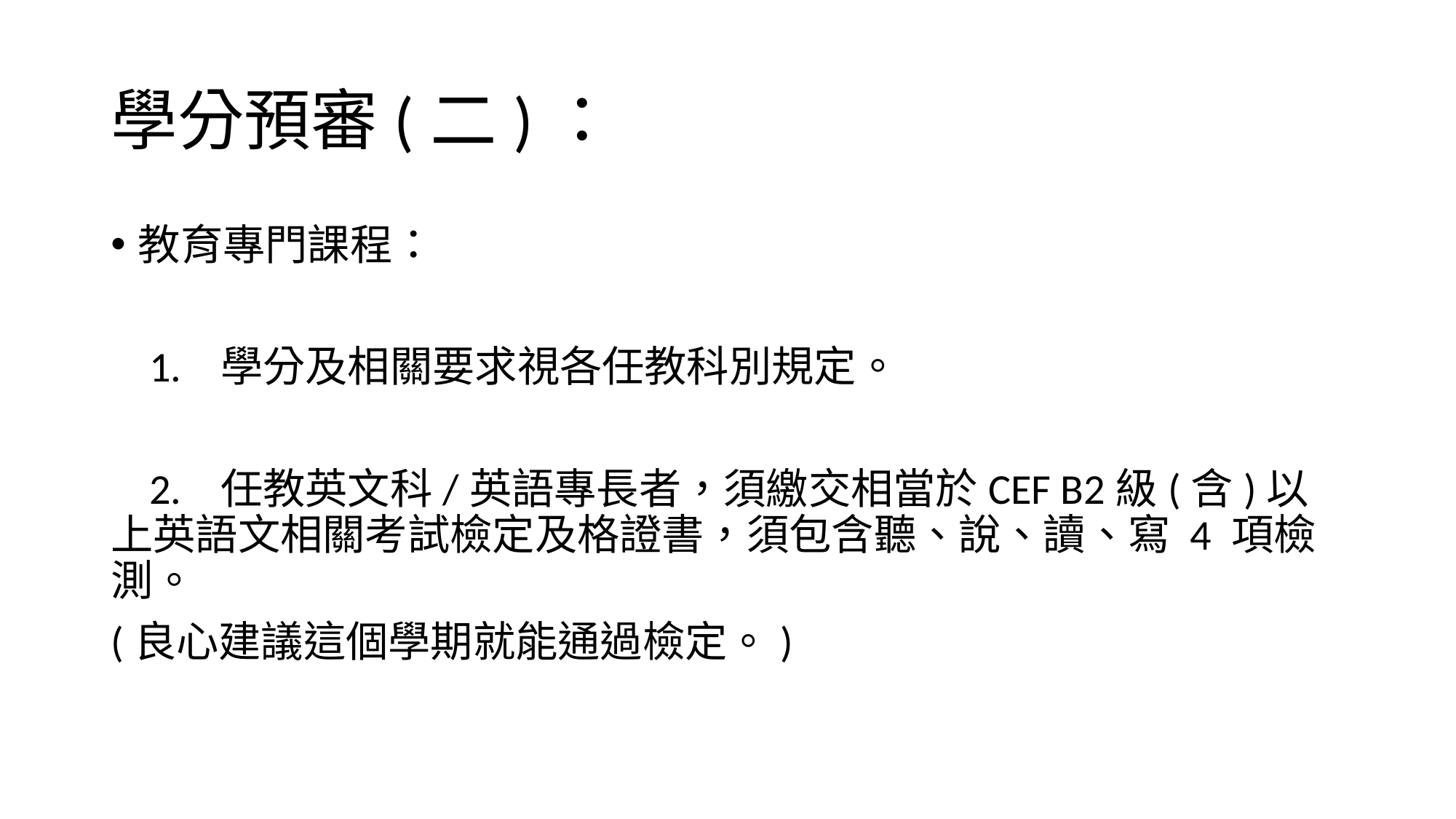

# 學分預審(二)：
教育專門課程：

    1.   學分及相關要求視各任教科別規定。

    2.   任教英文科/英語專長者，須繳交相當於CEF B2級(含)以上英語文相關考試檢定及格證書，須包含聽、說、讀、寫 4 項檢測。
(良心建議這個學期就能通過檢定。)